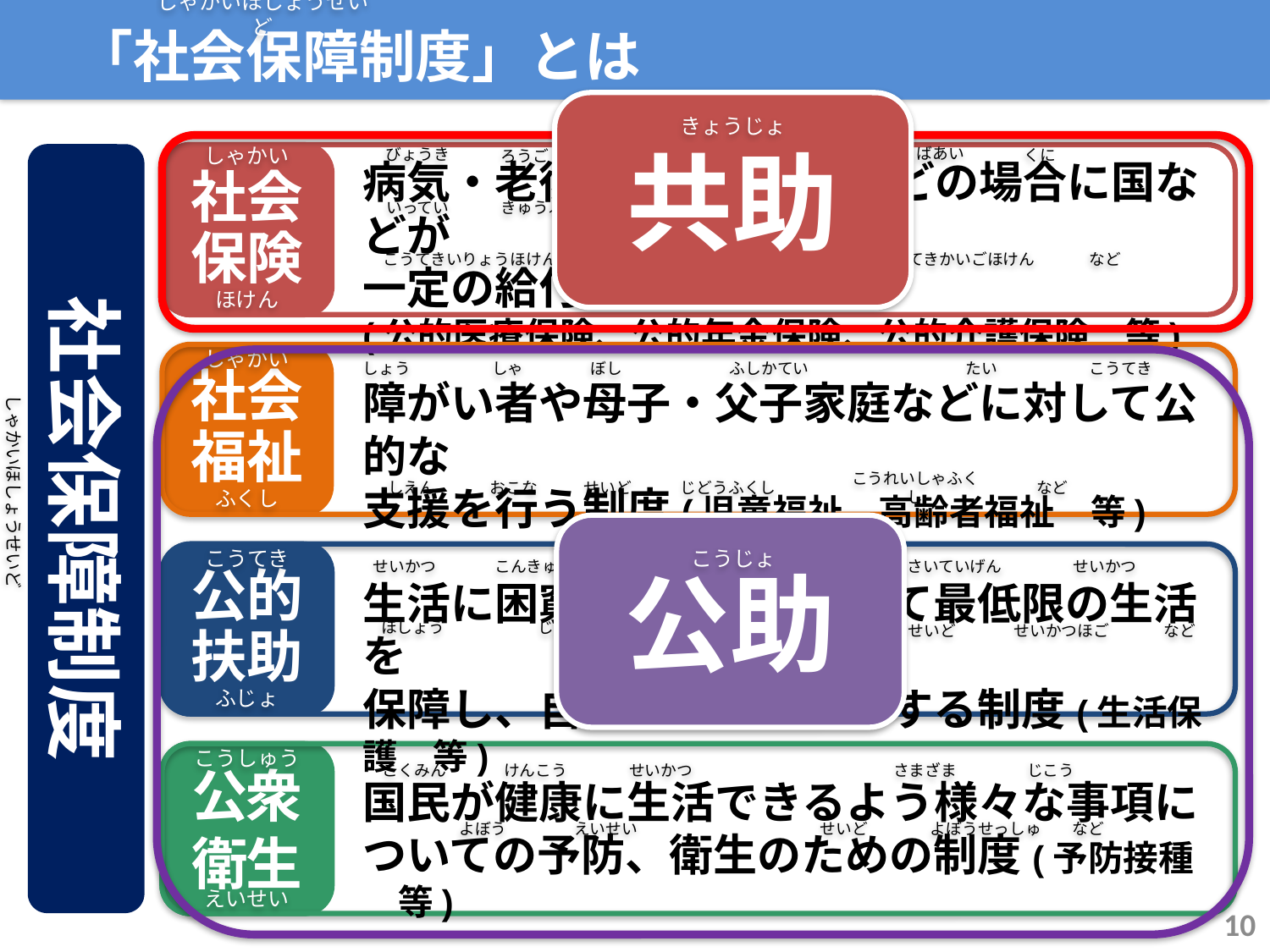

しゃかいほしょうせいど
「社会保障制度」とは
共助
きょうじょ

しゃかい
ばあい
びょうき
くに
ろうご
かいご
しつぎょう
社会保障制度

社会
保険

社会
保険
病気・老後・介護・失業などの場合に国などが
一定の給付を行う制度
(公的医療保険、公的年金保険、公的介護保険　等)
きゅうふ
おこな
せいど
いってい
こうてきいりょうほけん
こうてきねんきんほけん
こうてきかいごほけん
など
しゃかいほしょうせいど
ほけん
しゃかい

社会
福祉

公助
しょう
しゃ
ぼし
ふしかてい
たい
こうてき
障がい者や母子・父子家庭などに対して公的な
支援を行う制度(児童福祉、高齢者福祉　等)
しえん
おこな
せいど
じどうふくし
こうれいしゃふくし
など
ふくし
こうじょ
こうてき

公的扶助
せいかつ
こんきゅう
こくみん
たい
さいていげん
せいかつ
生活に困窮する国民に対して最低限の生活を
保障し、自立を助けようとする制度(生活保護　等)
ほしょう
じりつ
たす
せいど
せいかつほご
など
ふじょ
こうしゅう

公衆
衛生

こくみん
けんこう
せいかつ
さまざま
じこう
国民が健康に生活できるよう様々な事項についての予防、衛生のための制度(予防接種　等)
よぼう
えいせい
せいど
よぼうせっしゅ
など
えいせい
10